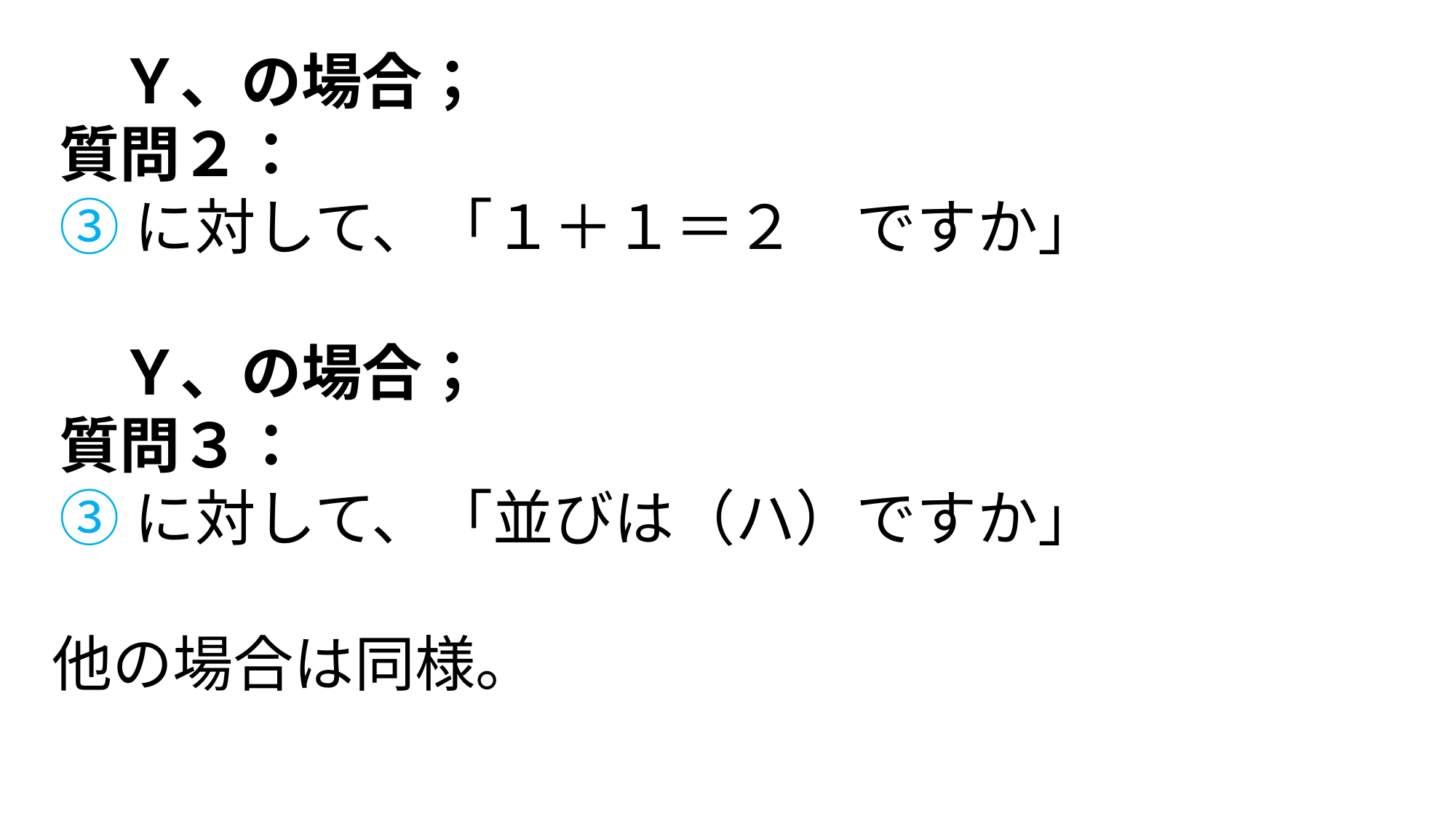

Ｙ、の場合；
質問２：
③に対して、「１＋１＝２　ですか」

　Ｙ、の場合；
質問３：
③に対して、「並びは（ハ）ですか」

他の場合は同様。